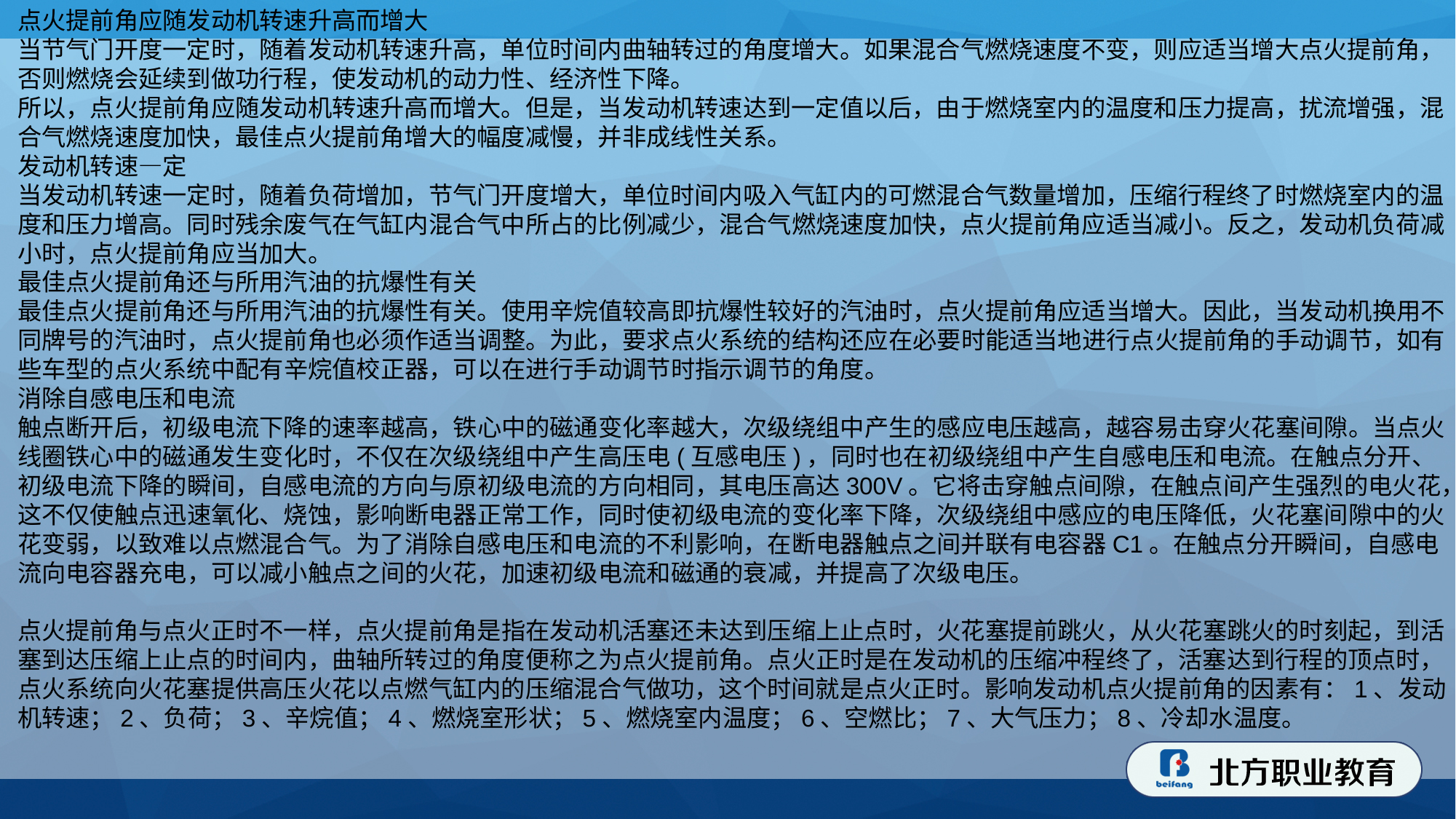

点火提前角应随发动机转速升高而增大
当节气门开度一定时，随着发动机转速升高，单位时间内曲轴转过的角度增大。如果混合气燃烧速度不变，则应适当增大点火提前角，否则燃烧会延续到做功行程，使发动机的动力性、经济性下降。
所以，点火提前角应随发动机转速升高而增大。但是，当发动机转速达到一定值以后，由于燃烧室内的温度和压力提高，扰流增强，混合气燃烧速度加快，最佳点火提前角增大的幅度减慢，并非成线性关系。
发动机转速—定
当发动机转速一定时，随着负荷增加，节气门开度增大，单位时间内吸入气缸内的可燃混合气数量增加，压缩行程终了时燃烧室内的温度和压力增高。同时残余废气在气缸内混合气中所占的比例减少，混合气燃烧速度加快，点火提前角应适当减小。反之，发动机负荷减小时，点火提前角应当加大。
最佳点火提前角还与所用汽油的抗爆性有关
最佳点火提前角还与所用汽油的抗爆性有关。使用辛烷值较高即抗爆性较好的汽油时，点火提前角应适当增大。因此，当发动机换用不同牌号的汽油时，点火提前角也必须作适当调整。为此，要求点火系统的结构还应在必要时能适当地进行点火提前角的手动调节，如有些车型的点火系统中配有辛烷值校正器，可以在进行手动调节时指示调节的角度。
消除自感电压和电流
触点断开后，初级电流下降的速率越高，铁心中的磁通变化率越大，次级绕组中产生的感应电压越高，越容易击穿火花塞间隙。当点火线圈铁心中的磁通发生变化时，不仅在次级绕组中产生高压电(互感电压)，同时也在初级绕组中产生自感电压和电流。在触点分开、初级电流下降的瞬间，自感电流的方向与原初级电流的方向相同，其电压高达300V。它将击穿触点间隙，在触点间产生强烈的电火花，这不仅使触点迅速氧化、烧蚀，影响断电器正常工作，同时使初级电流的变化率下降，次级绕组中感应的电压降低，火花塞间隙中的火花变弱，以致难以点燃混合气。为了消除自感电压和电流的不利影响，在断电器触点之间并联有电容器C1。在触点分开瞬间，自感电流向电容器充电，可以减小触点之间的火花，加速初级电流和磁通的衰减，并提高了次级电压。

点火提前角与点火正时不一样，点火提前角是指在发动机活塞还未达到压缩上止点时，火花塞提前跳火，从火花塞跳火的时刻起，到活塞到达压缩上止点的时间内，曲轴所转过的角度便称之为点火提前角。点火正时是在发动机的压缩冲程终了，活塞达到行程的顶点时，点火系统向火花塞提供高压火花以点燃气缸内的压缩混合气做功，这个时间就是点火正时。影响发动机点火提前角的因素有：1、发动机转速；2、负荷；3、辛烷值；4、燃烧室形状；5、燃烧室内温度；6、空燃比；7、大气压力；8、冷却水温度。